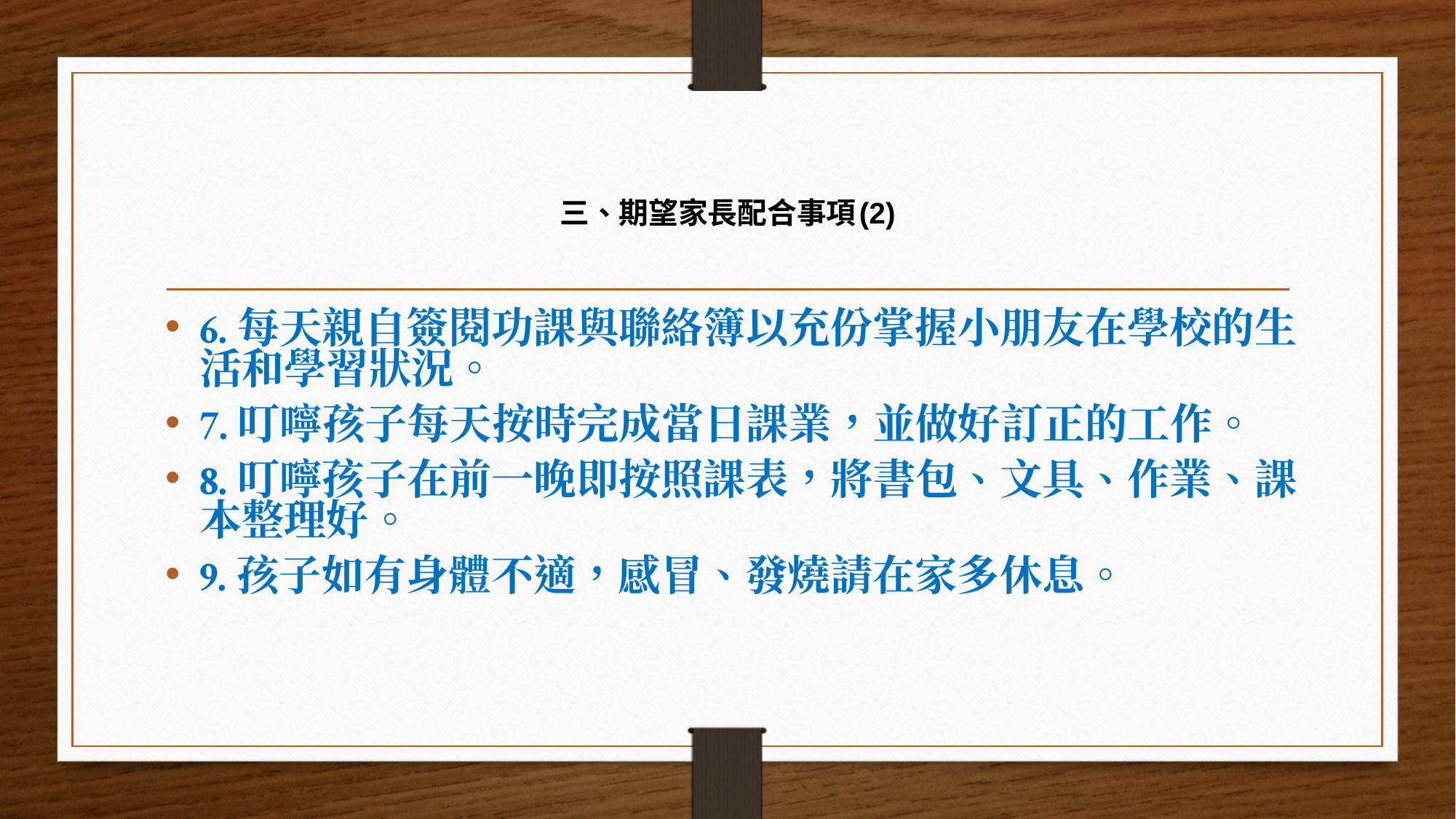

# 三、期望家長配合事項(2)

6.每天親自簽閱功課與聯絡簿以充份掌握小朋友在學校的生活和學習狀況。
7.叮嚀孩子每天按時完成當日課業，並做好訂正的工作。
8.叮嚀孩子在前一晚即按照課表，將書包、文具、作業、課本整理好。
9.孩子如有身體不適，感冒、發燒請在家多休息。